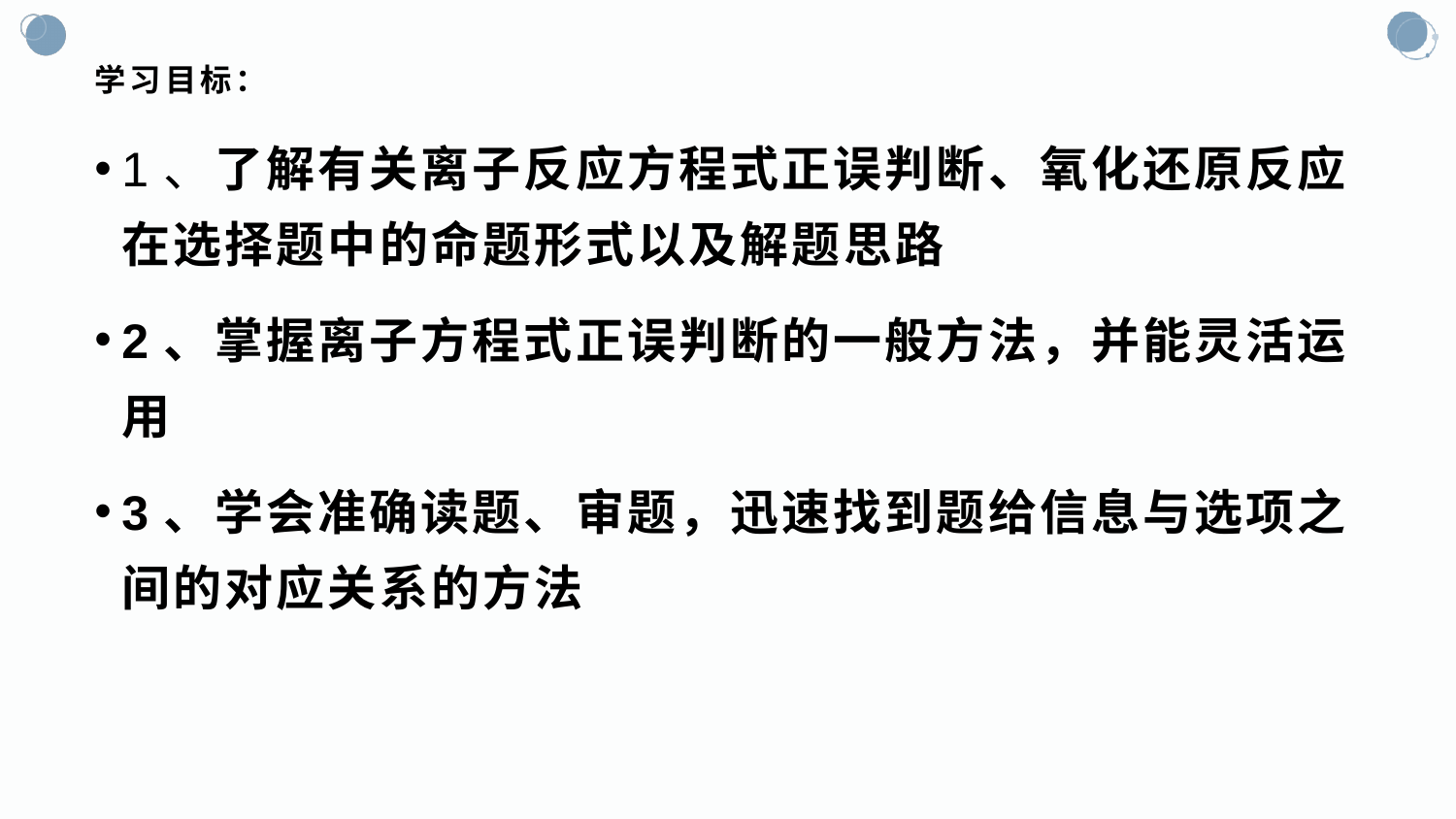

# 学习目标：
1、了解有关离子反应方程式正误判断、氧化还原反应在选择题中的命题形式以及解题思路
2、掌握离子方程式正误判断的一般方法，并能灵活运用
3、学会准确读题、审题，迅速找到题给信息与选项之间的对应关系的方法